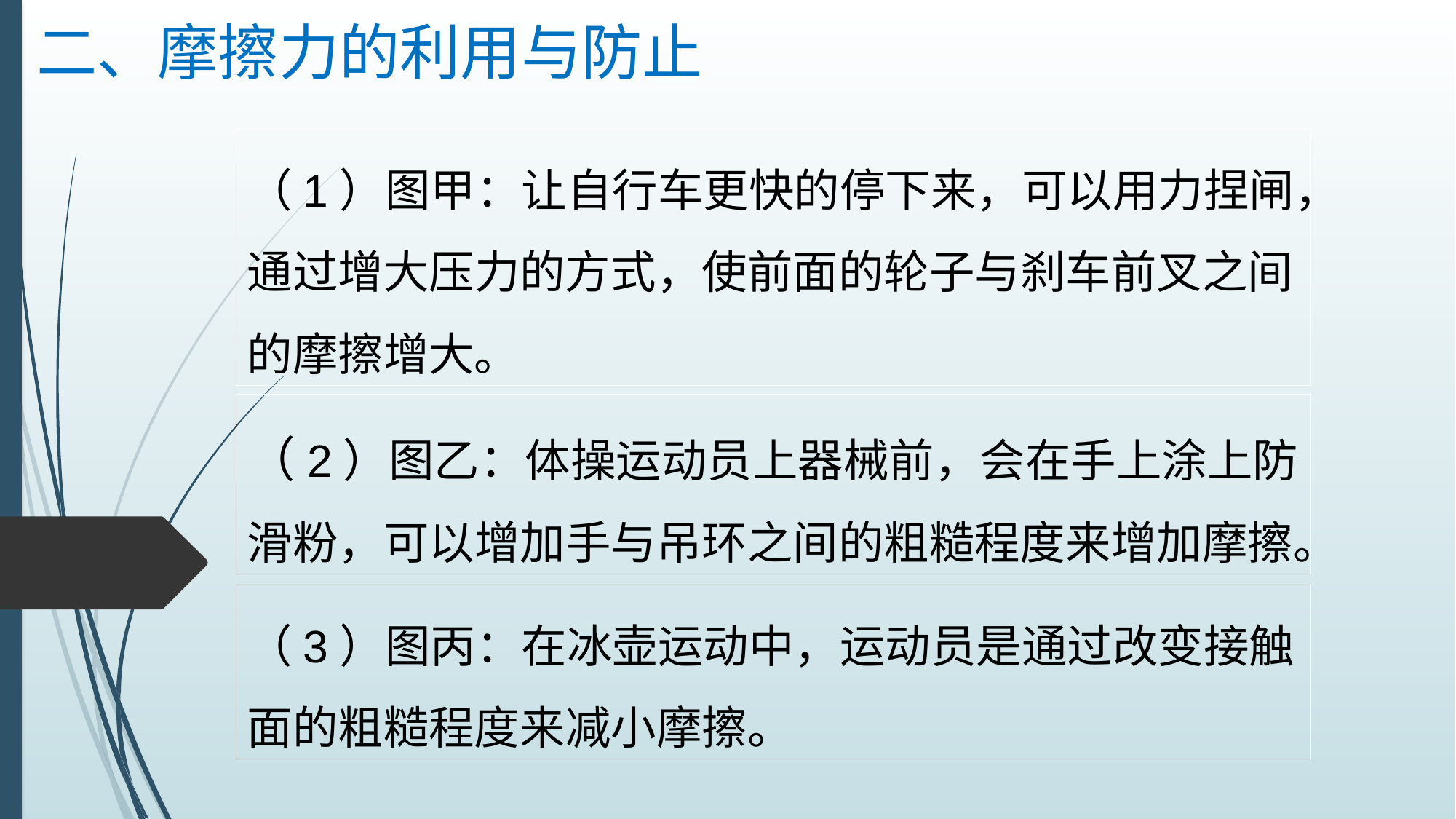

二、摩擦力的利用与防止
（1）图甲：让自行车更快的停下来，可以用力捏闸，通过增大压力的方式，使前面的轮子与刹车前叉之间的摩擦增大。
（2）图乙：体操运动员上器械前，会在手上涂上防滑粉，可以增加手与吊环之间的粗糙程度来增加摩擦。
（3）图丙：在冰壶运动中，运动员是通过改变接触面的粗糙程度来减小摩擦。